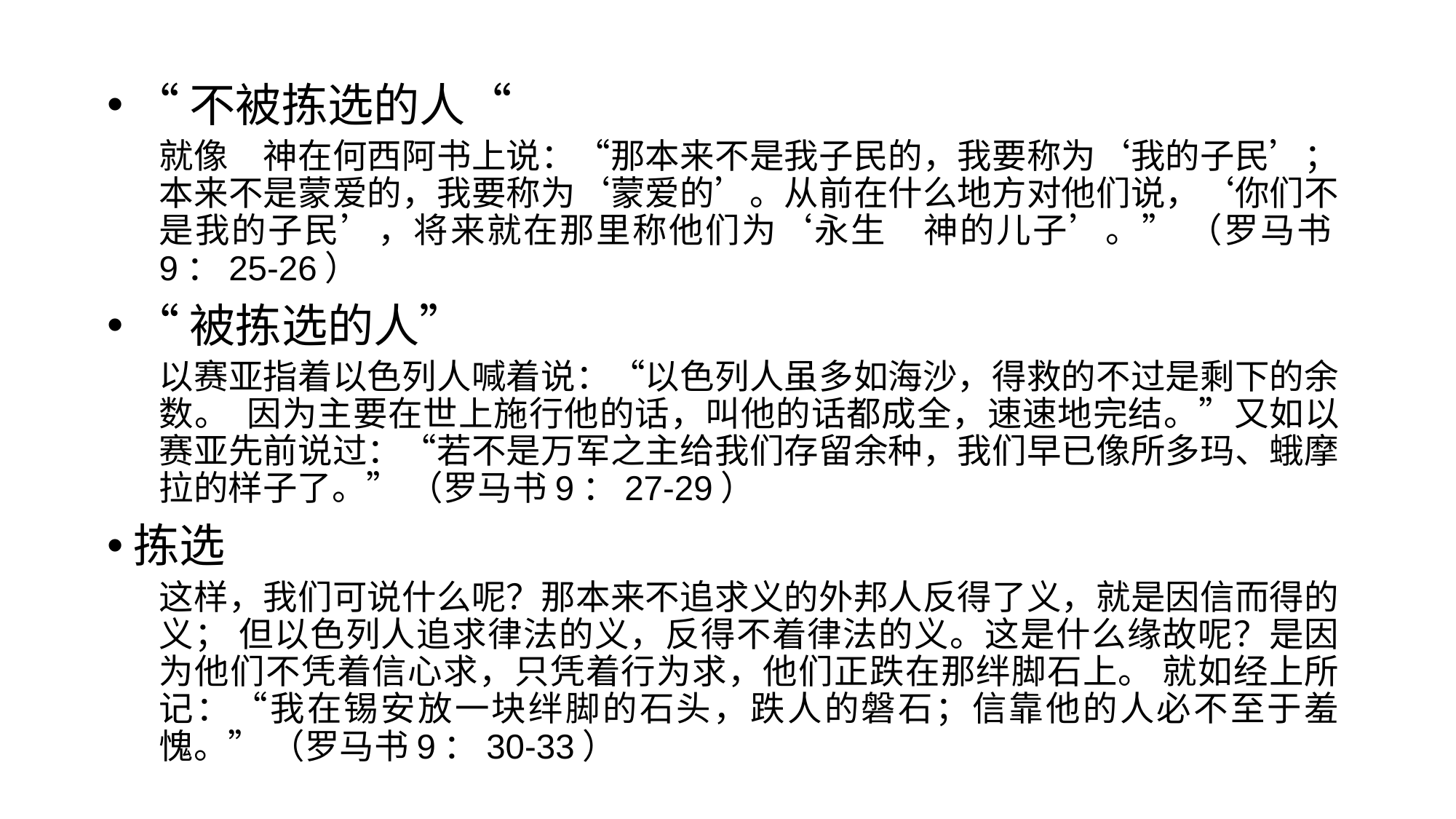

“不被拣选的人“
就像　神在何西阿书上说：“那本来不是我子民的，我要称为‘我的子民’；本来不是蒙爱的，我要称为‘蒙爱的’。从前在什么地方对他们说，‘你们不是我的子民’，将来就在那里称他们为‘永生　神的儿子’。” （罗马书9：25-26）
“被拣选的人”
以赛亚指着以色列人喊着说：“以色列人虽多如海沙，得救的不过是剩下的余数。  因为主要在世上施行他的话，叫他的话都成全，速速地完结。”又如以赛亚先前说过：“若不是万军之主给我们存留余种，我们早已像所多玛、蛾摩拉的样子了。” （罗马书9：27-29）
拣选
这样，我们可说什么呢？那本来不追求义的外邦人反得了义，就是因信而得的义； 但以色列人追求律法的义，反得不着律法的义。这是什么缘故呢？是因为他们不凭着信心求，只凭着行为求，他们正跌在那绊脚石上。 就如经上所记：“我在锡安放一块绊脚的石头，跌人的磐石；信靠他的人必不至于羞愧。” （罗马书9：30-33）